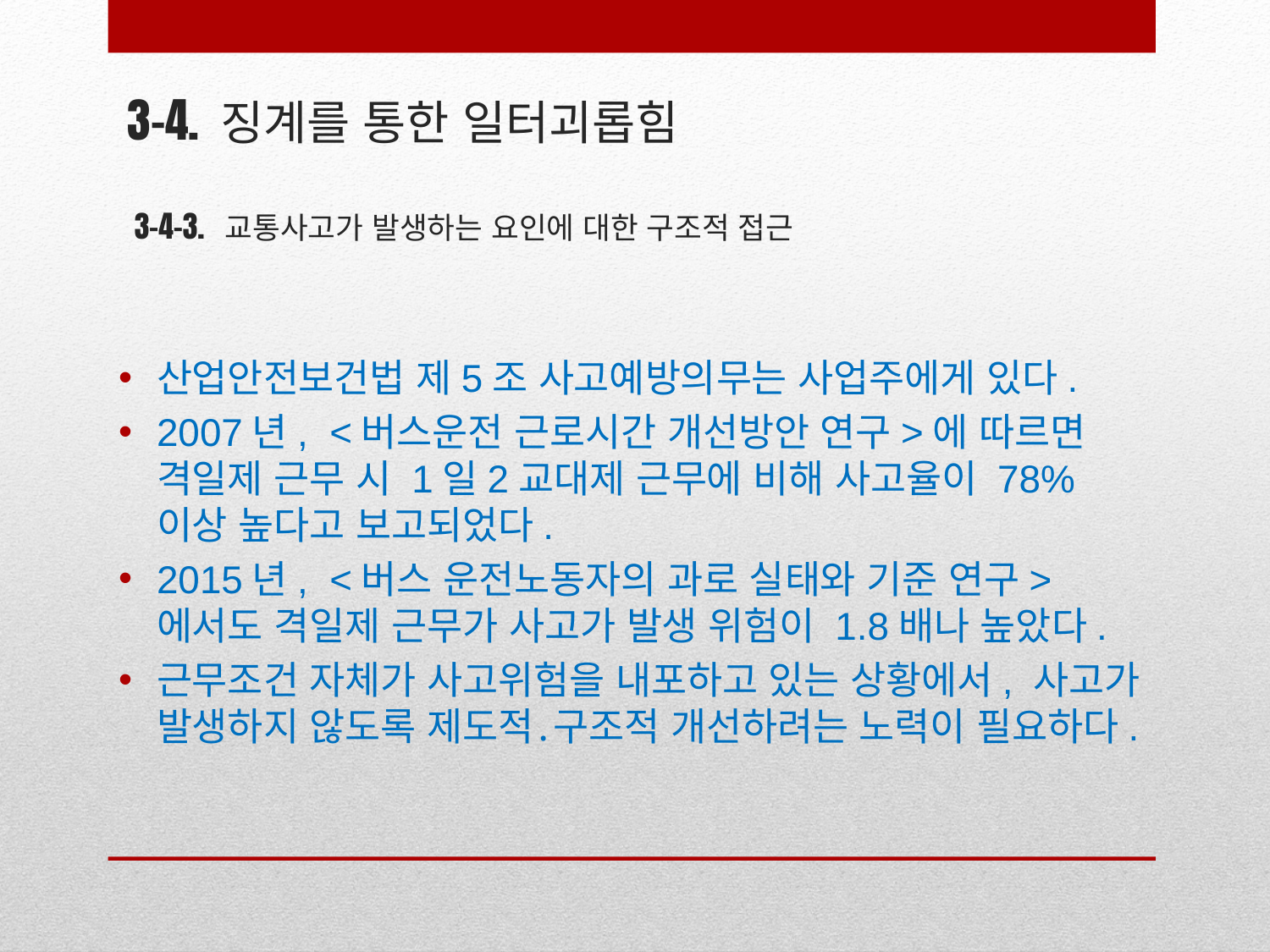

3-4. 징계를 통한 일터괴롭힘
3-4-3.  교통사고가 발생하는 요인에 대한 구조적 접근
산업안전보건법 제5조 사고예방의무는 사업주에게 있다.
2007년,  <버스운전 근로시간 개선방안 연구>에 따르면 격일제 근무 시 1일2교대제 근무에 비해 사고율이 78% 이상 높다고 보고되었다.
2015년,  <버스 운전노동자의 과로 실태와 기준 연구>에서도 격일제 근무가 사고가 발생 위험이 1.8배나 높았다.
근무조건 자체가 사고위험을 내포하고 있는 상황에서, 사고가 발생하지 않도록 제도적․구조적 개선하려는 노력이 필요하다.